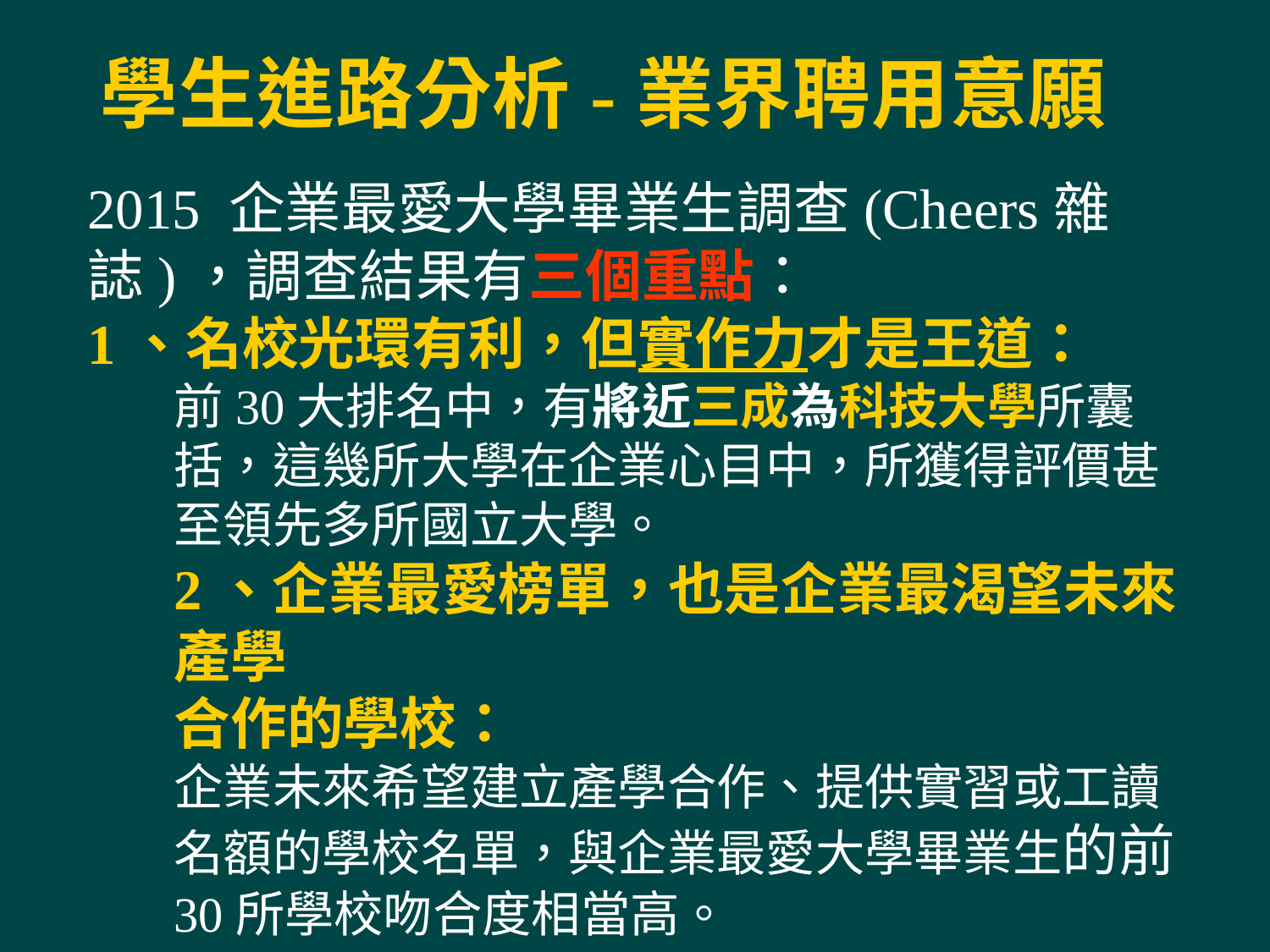

學生進路分析-業界聘用意願
2015 企業最愛大學畢業生調查(Cheers雜誌)，調查結果有三個重點：
1、名校光環有利，但實作力才是王道：
前30大排名中，有將近三成為科技大學所囊括，這幾所大學在企業心目中，所獲得評價甚至領先多所國立大學。
2、企業最愛榜單，也是企業最渴望未來產學
合作的學校：
企業未來希望建立產學合作、提供實習或工讀名額的學校名單，與企業最愛大學畢業生的前30所學校吻合度相當高。